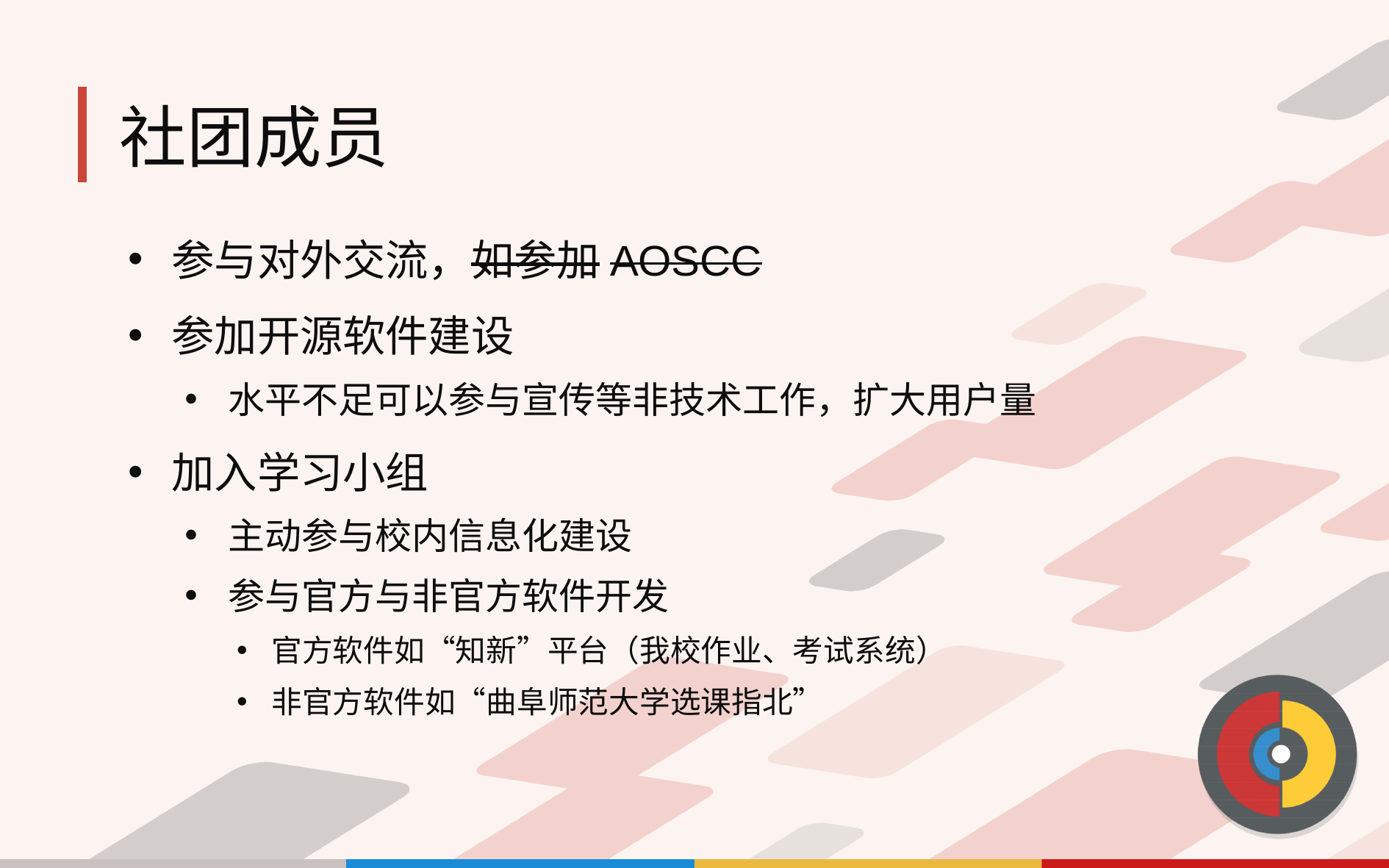

# 社团成员
参与对外交流，如参加AOSCC
参加开源软件建设
水平不足可以参与宣传等非技术工作，扩大用户量
加入学习小组
主动参与校内信息化建设
参与官方与非官方软件开发
官方软件如“知新”平台（我校作业、考试系统）
非官方软件如“曲阜师范大学选课指北”